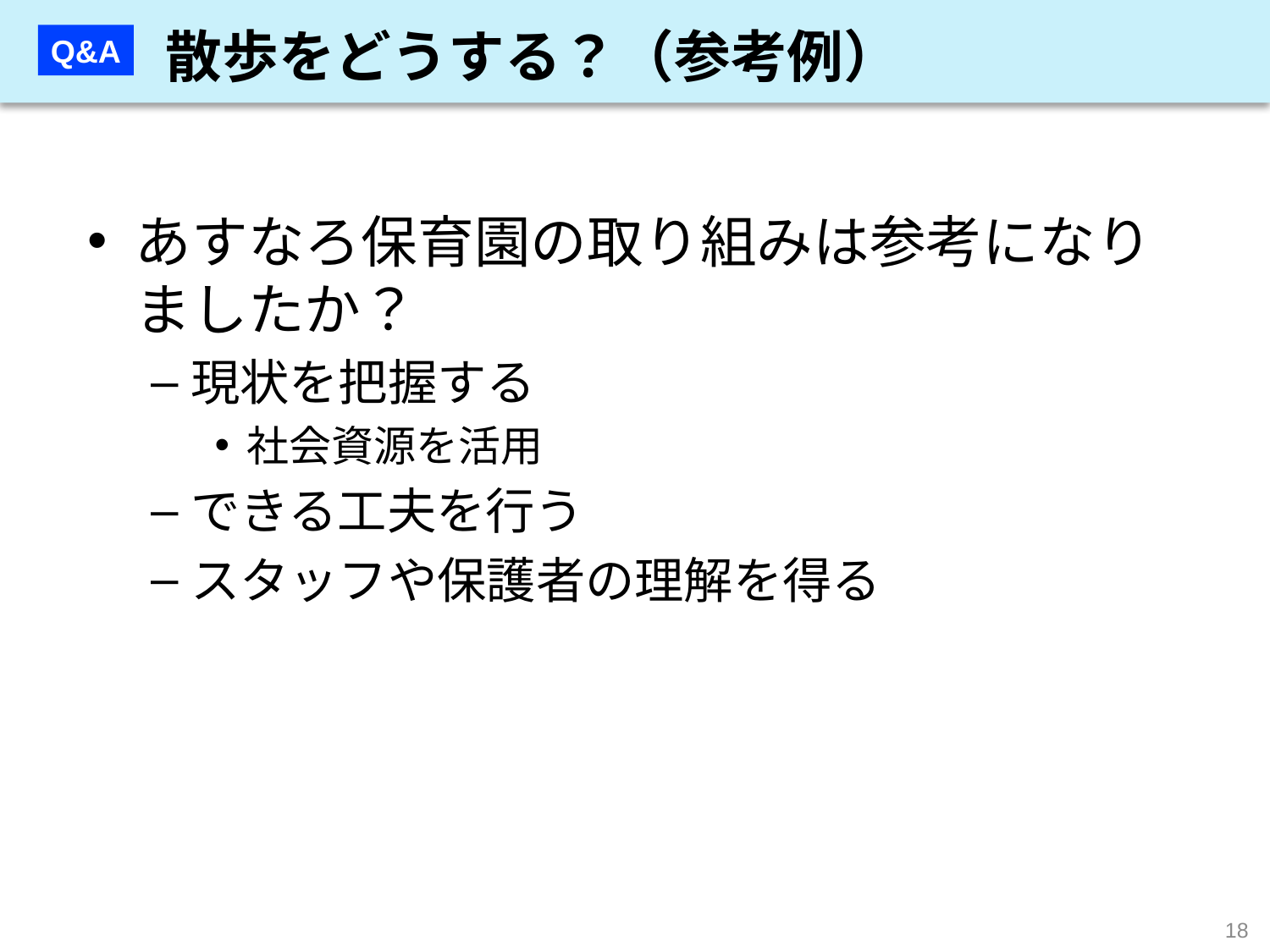

散歩をどうする？（参考例）
Q&A
あすなろ保育園の取り組みは参考になりましたか？
現状を把握する
社会資源を活用
できる工夫を行う
スタッフや保護者の理解を得る
18